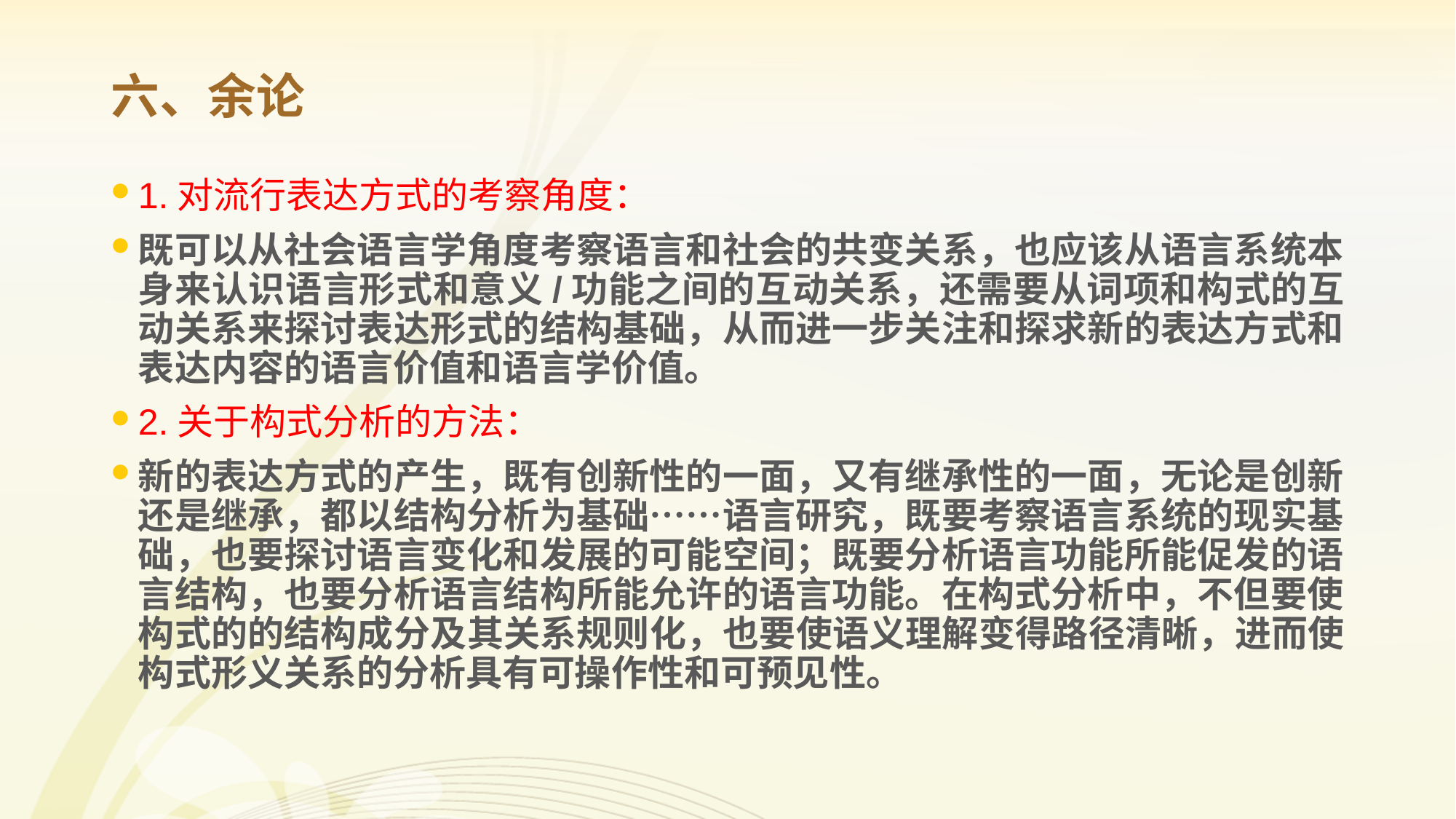

# 六、余论
1.对流行表达方式的考察角度：
既可以从社会语言学角度考察语言和社会的共变关系，也应该从语言系统本身来认识语言形式和意义/功能之间的互动关系，还需要从词项和构式的互动关系来探讨表达形式的结构基础，从而进一步关注和探求新的表达方式和表达内容的语言价值和语言学价值。
2.关于构式分析的方法：
新的表达方式的产生，既有创新性的一面，又有继承性的一面，无论是创新还是继承，都以结构分析为基础……语言研究，既要考察语言系统的现实基础，也要探讨语言变化和发展的可能空间；既要分析语言功能所能促发的语言结构，也要分析语言结构所能允许的语言功能。在构式分析中，不但要使构式的的结构成分及其关系规则化，也要使语义理解变得路径清晰，进而使构式形义关系的分析具有可操作性和可预见性。